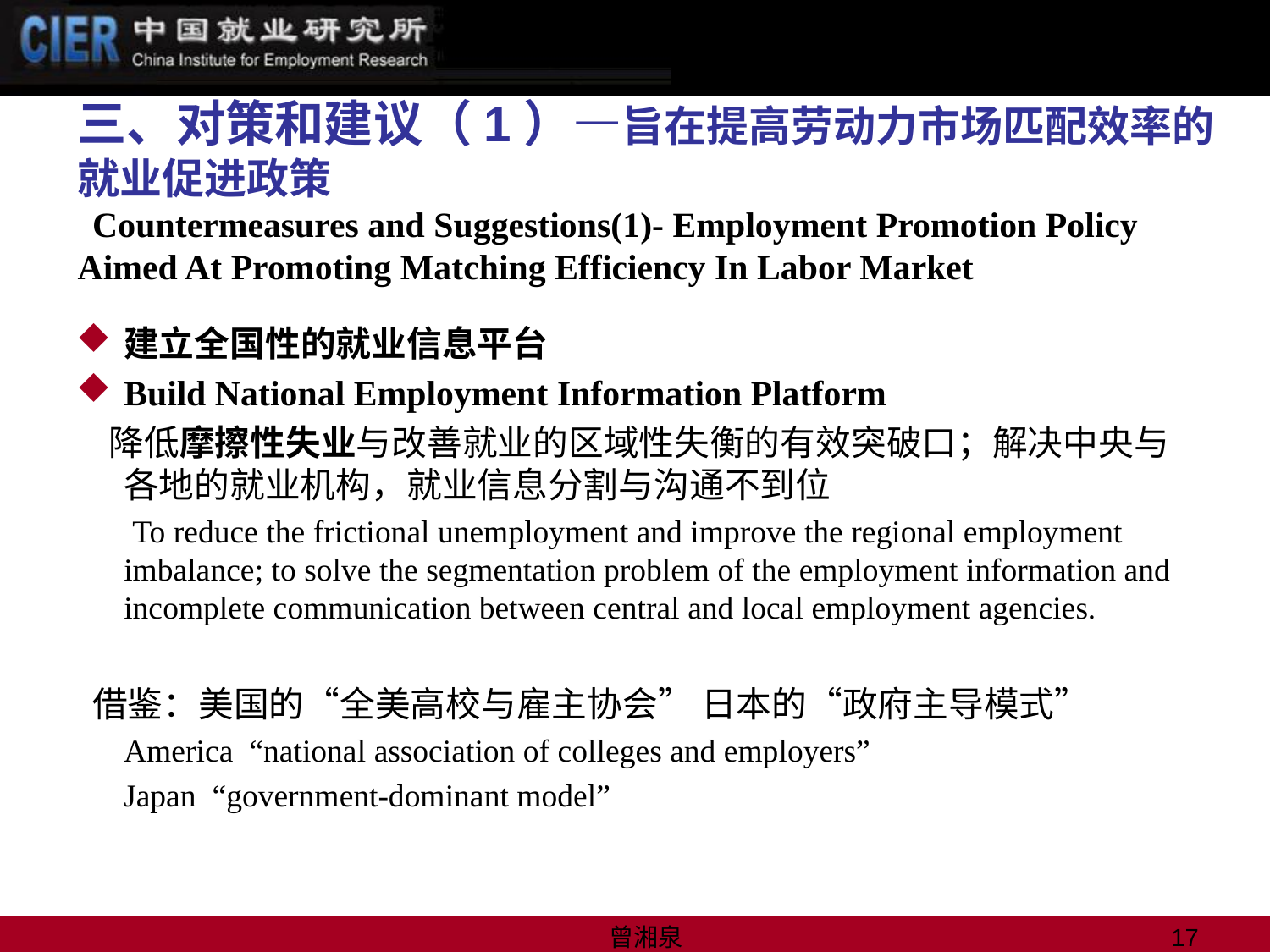

# 三、对策和建议（1）—旨在提高劳动力市场匹配效率的就业促进政策 Countermeasures and Suggestions(1)- Employment Promotion Policy Aimed At Promoting Matching Efficiency In Labor Market
建立全国性的就业信息平台
Build National Employment Information Platform
   降低摩擦性失业与改善就业的区域性失衡的有效突破口；解决中央与各地的就业机构，就业信息分割与沟通不到位
       To reduce the frictional unemployment and improve the regional employment imbalance; to solve the segmentation problem of the employment information and incomplete communication between central and local employment agencies.

 借鉴：美国的“全美高校与雇主协会” 日本的“政府主导模式”
	America  “national association of colleges and employers”
	Japan  “government-dominant model”
曾湘泉
17